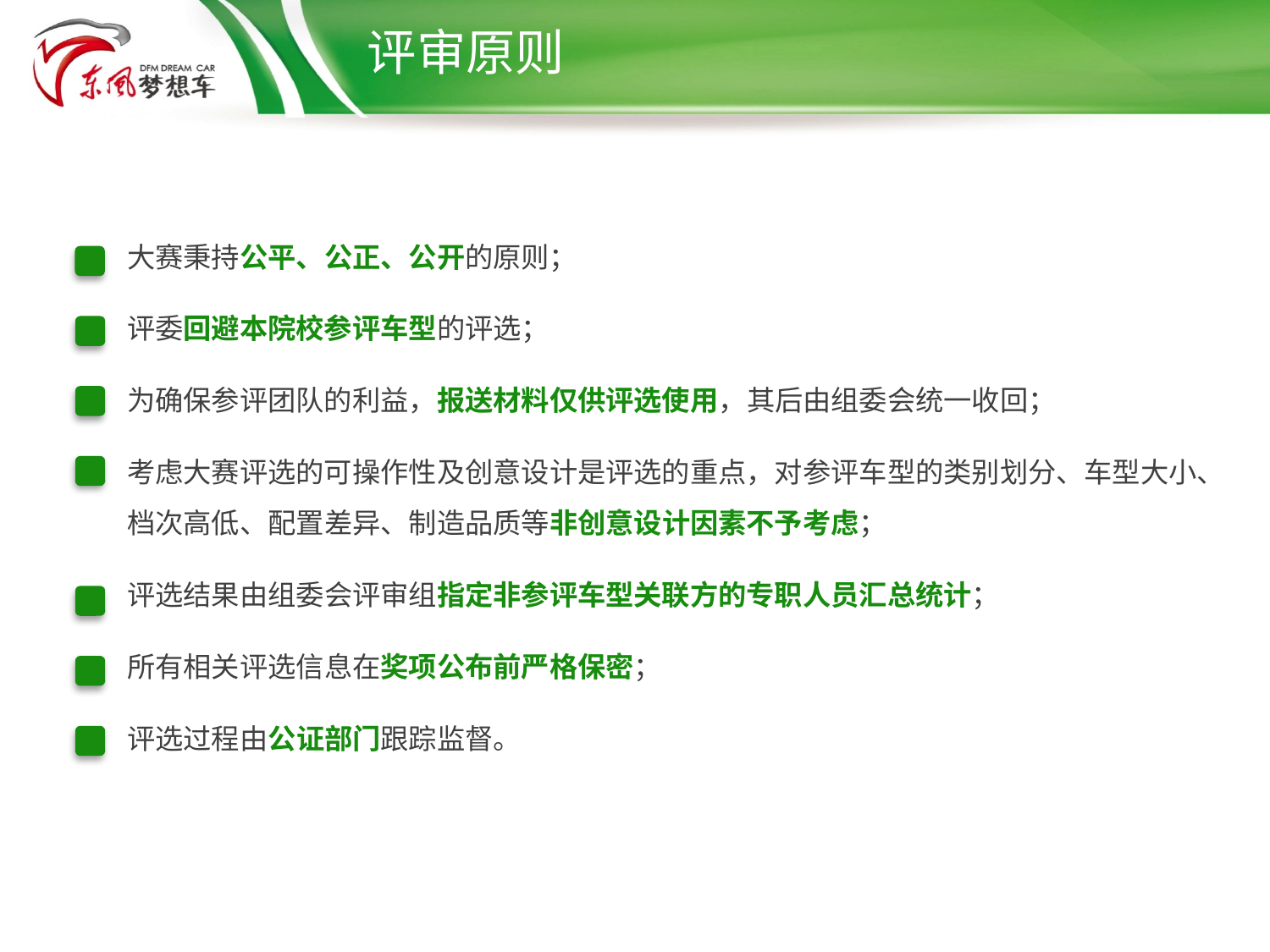

评审原则
大赛秉持公平、公正、公开的原则；
评委回避本院校参评车型的评选；
为确保参评团队的利益，报送材料仅供评选使用，其后由组委会统一收回；
考虑大赛评选的可操作性及创意设计是评选的重点，对参评车型的类别划分、车型大小、档次高低、配置差异、制造品质等非创意设计因素不予考虑；
评选结果由组委会评审组指定非参评车型关联方的专职人员汇总统计；
所有相关评选信息在奖项公布前严格保密；
评选过程由公证部门跟踪监督。